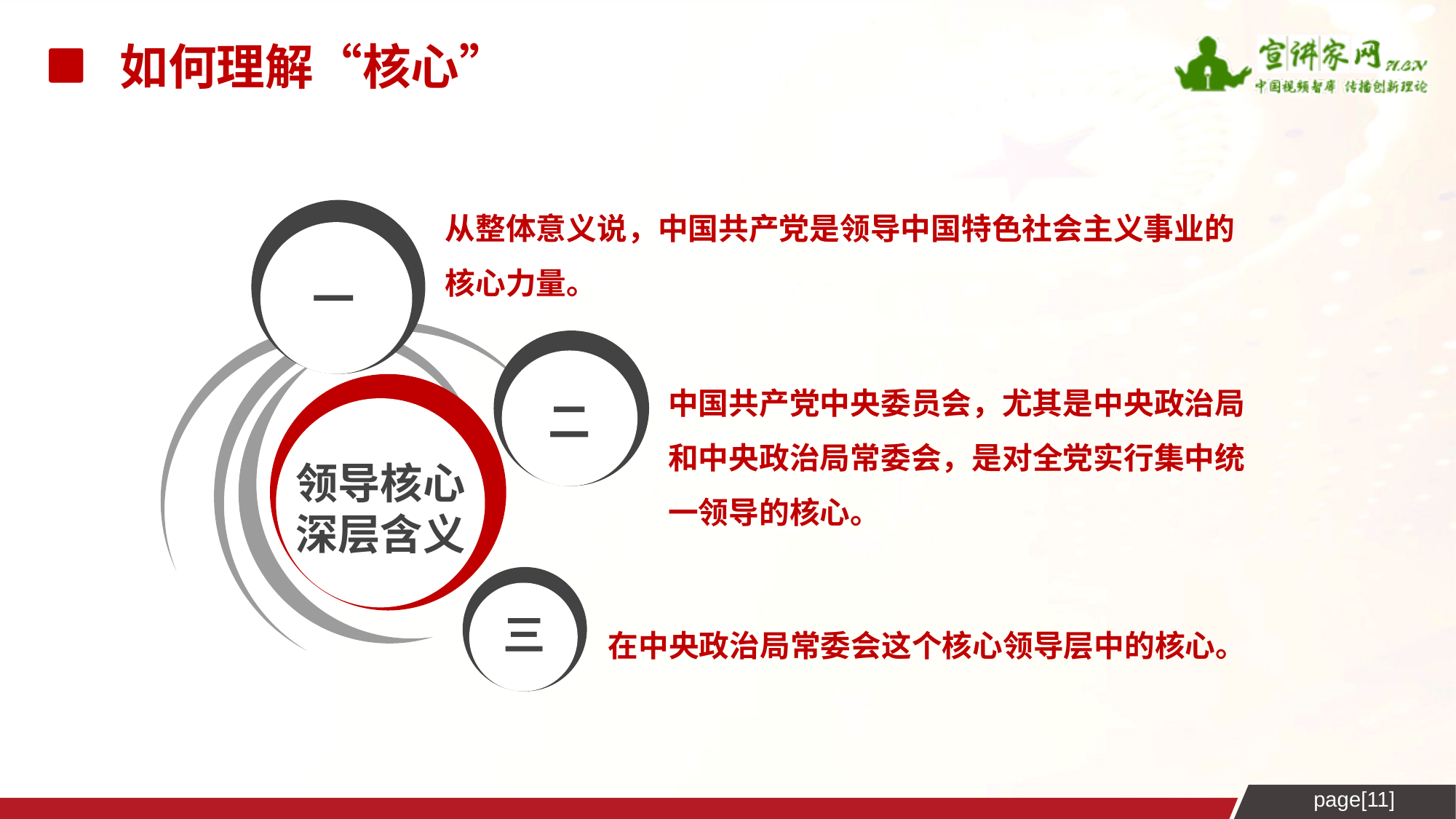

如何理解“核心”

从整体意义说，中国共产党是领导中国特色社会主义事业的核心力量。

一

中国共产党中央委员会，尤其是中央政治局和中央政治局常委会，是对全党实行集中统一领导的核心。

二

领导核心
深层含义

三
在中央政治局常委会这个核心领导层中的核心。